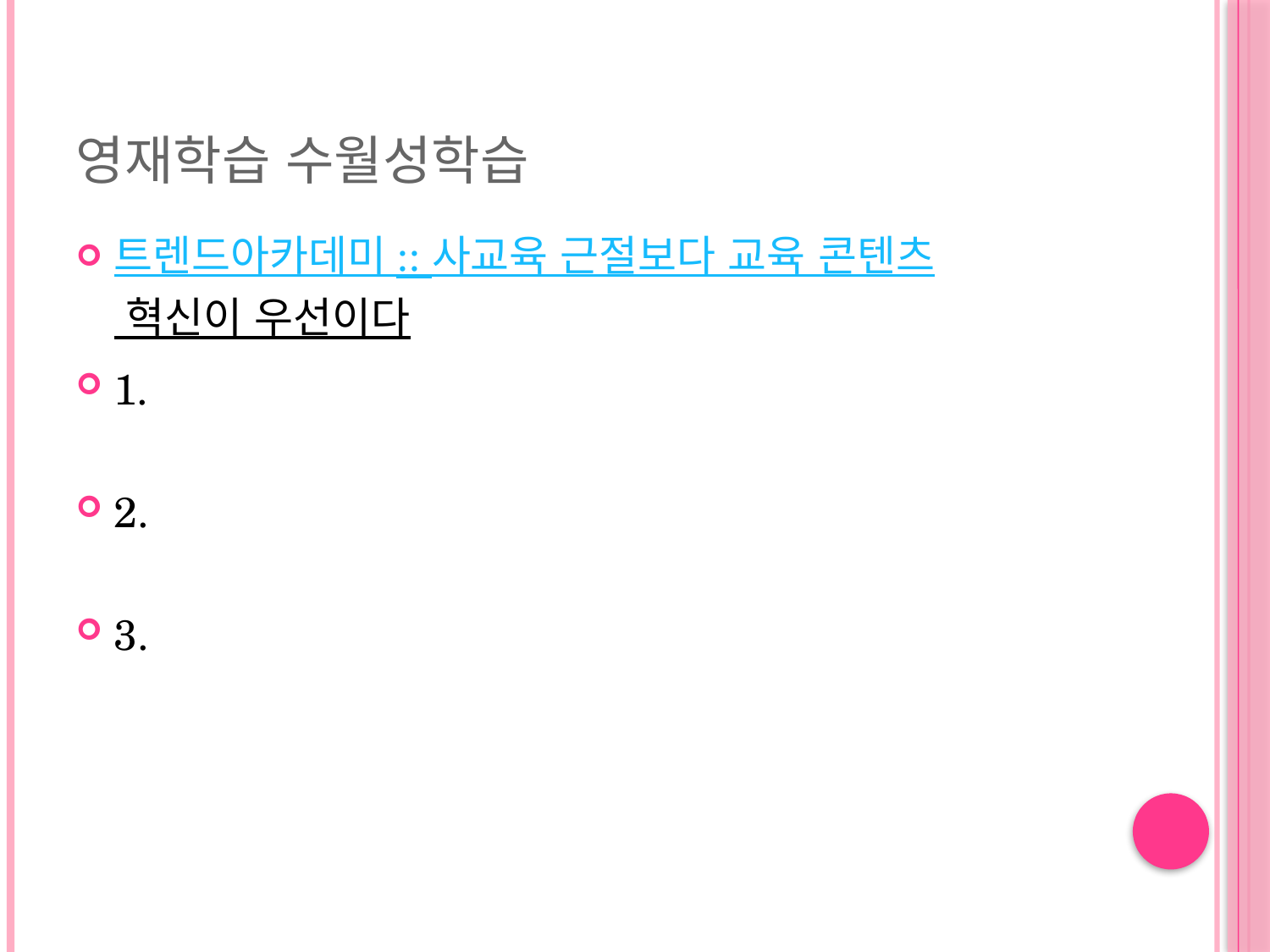

# 영재학습 수월성학습
트렌드아카데미 :: 사교육 근절보다 교육 콘텐츠 혁신이 우선이다
1.

2.

3.